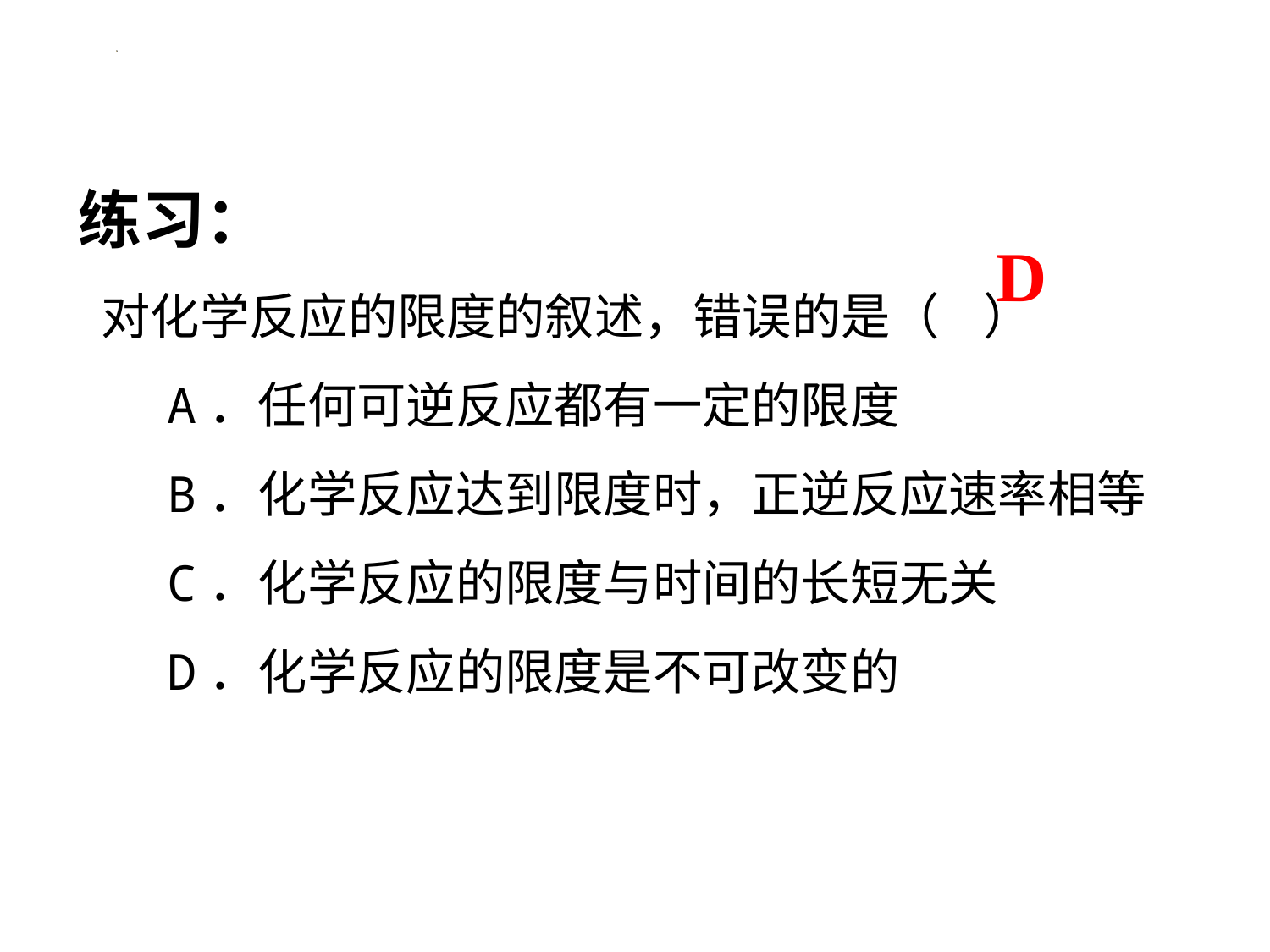

练习：
 对化学反应的限度的叙述，错误的是（    ）
   A．任何可逆反应都有一定的限度
   B．化学反应达到限度时，正逆反应速率相等
   C．化学反应的限度与时间的长短无关
   D．化学反应的限度是不可改变的
D